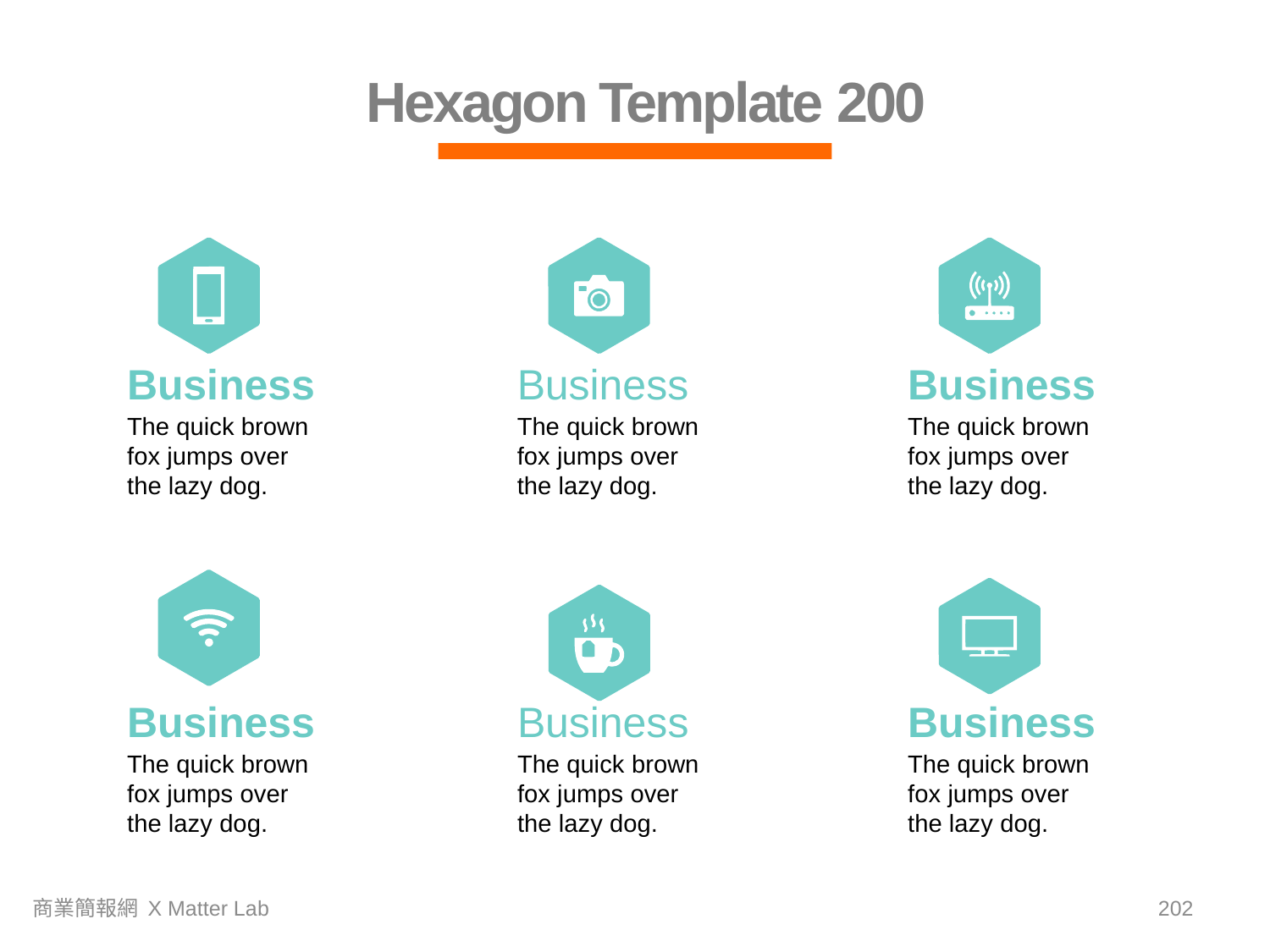

Hexagon Template 200

Business
The quick brown fox jumps over the lazy dog.
Business
The quick brown fox jumps over the lazy dog.
Business
The quick brown fox jumps over the lazy dog.

Business
The quick brown fox jumps over the lazy dog.
Business
The quick brown fox jumps over the lazy dog.
Business
The quick brown fox jumps over the lazy dog.
商業簡報網 X Matter Lab
202